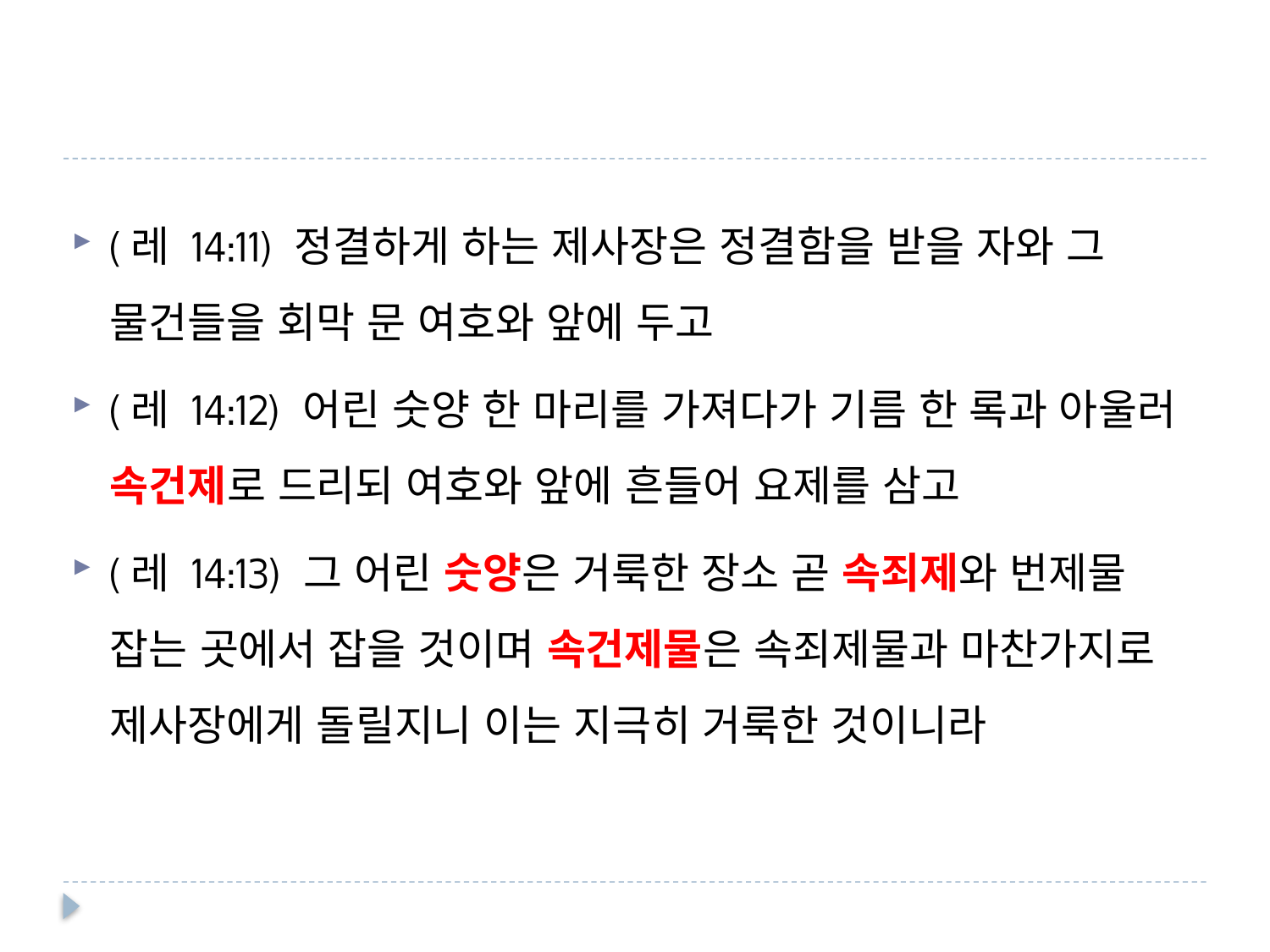

#
(레 14:11) 정결하게 하는 제사장은 정결함을 받을 자와 그 물건들을 회막 문 여호와 앞에 두고
(레 14:12) 어린 숫양 한 마리를 가져다가 기름 한 록과 아울러 속건제로 드리되 여호와 앞에 흔들어 요제를 삼고
(레 14:13) 그 어린 숫양은 거룩한 장소 곧 속죄제와 번제물 잡는 곳에서 잡을 것이며 속건제물은 속죄제물과 마찬가지로 제사장에게 돌릴지니 이는 지극히 거룩한 것이니라